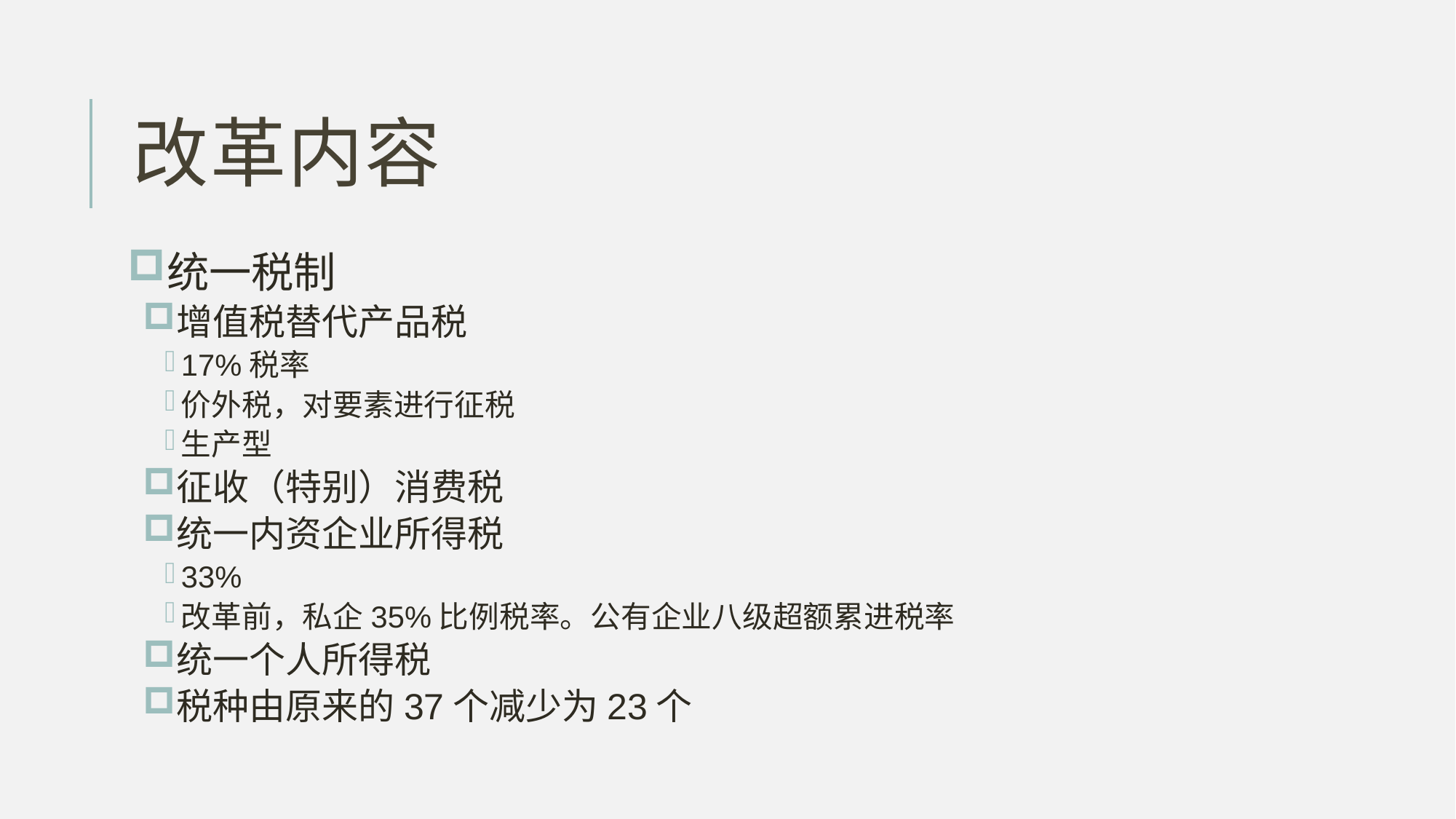

# 改革内容
统一税制
增值税替代产品税
17%税率
价外税，对要素进行征税
生产型
征收（特别）消费税
统一内资企业所得税
33%
改革前，私企35%比例税率。公有企业八级超额累进税率
统一个人所得税
税种由原来的37个减少为23个